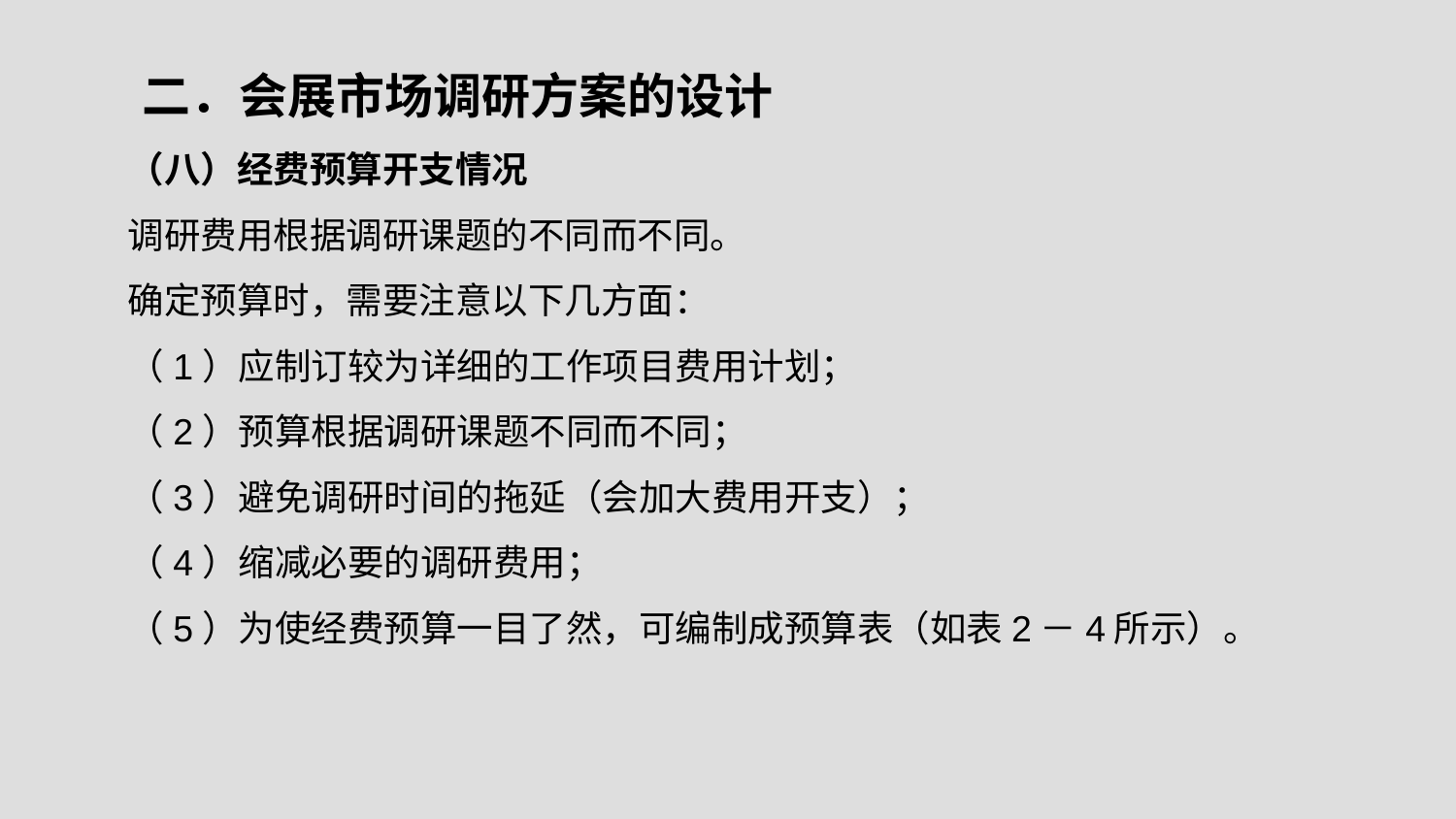

# 二．会展市场调研方案的设计
（八）经费预算开支情况
调研费用根据调研课题的不同而不同。
确定预算时，需要注意以下几方面：
（1）应制订较为详细的工作项目费用计划；
（2）预算根据调研课题不同而不同；
（3）避免调研时间的拖延（会加大费用开支）；
（4）缩减必要的调研费用；
（5）为使经费预算一目了然，可编制成预算表（如表2－4所示）。